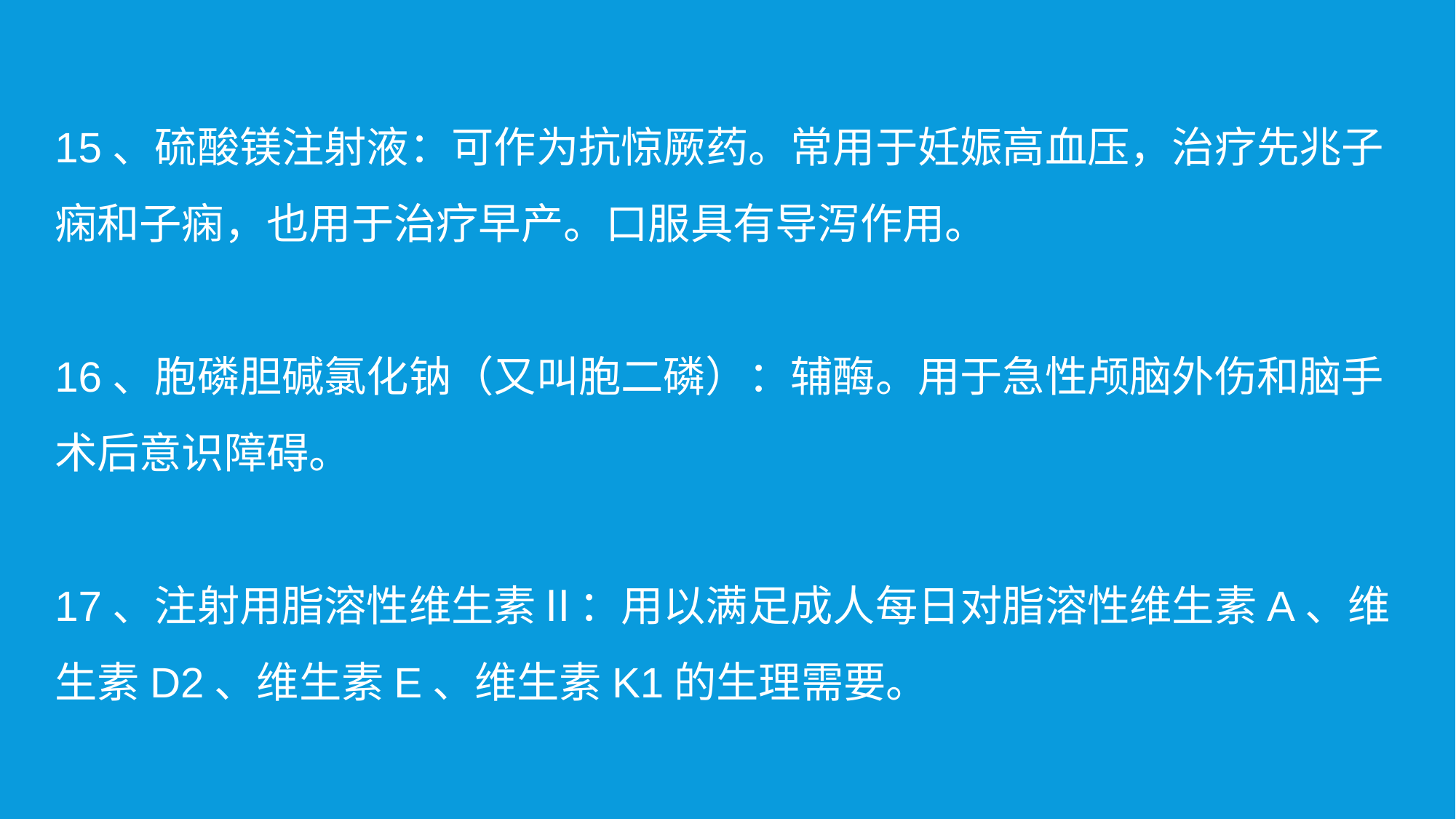

15、硫酸镁注射液：可作为抗惊厥药。常用于妊娠高血压，治疗先兆子痫和子痫，也用于治疗早产。口服具有导泻作用。

16、胞磷胆碱氯化钠（又叫胞二磷）：辅酶。用于急性颅脑外伤和脑手术后意识障碍。

17、注射用脂溶性维生素Ⅱ：用以满足成人每日对脂溶性维生素A、维生素D2、维生素E、维生素K1的生理需要。